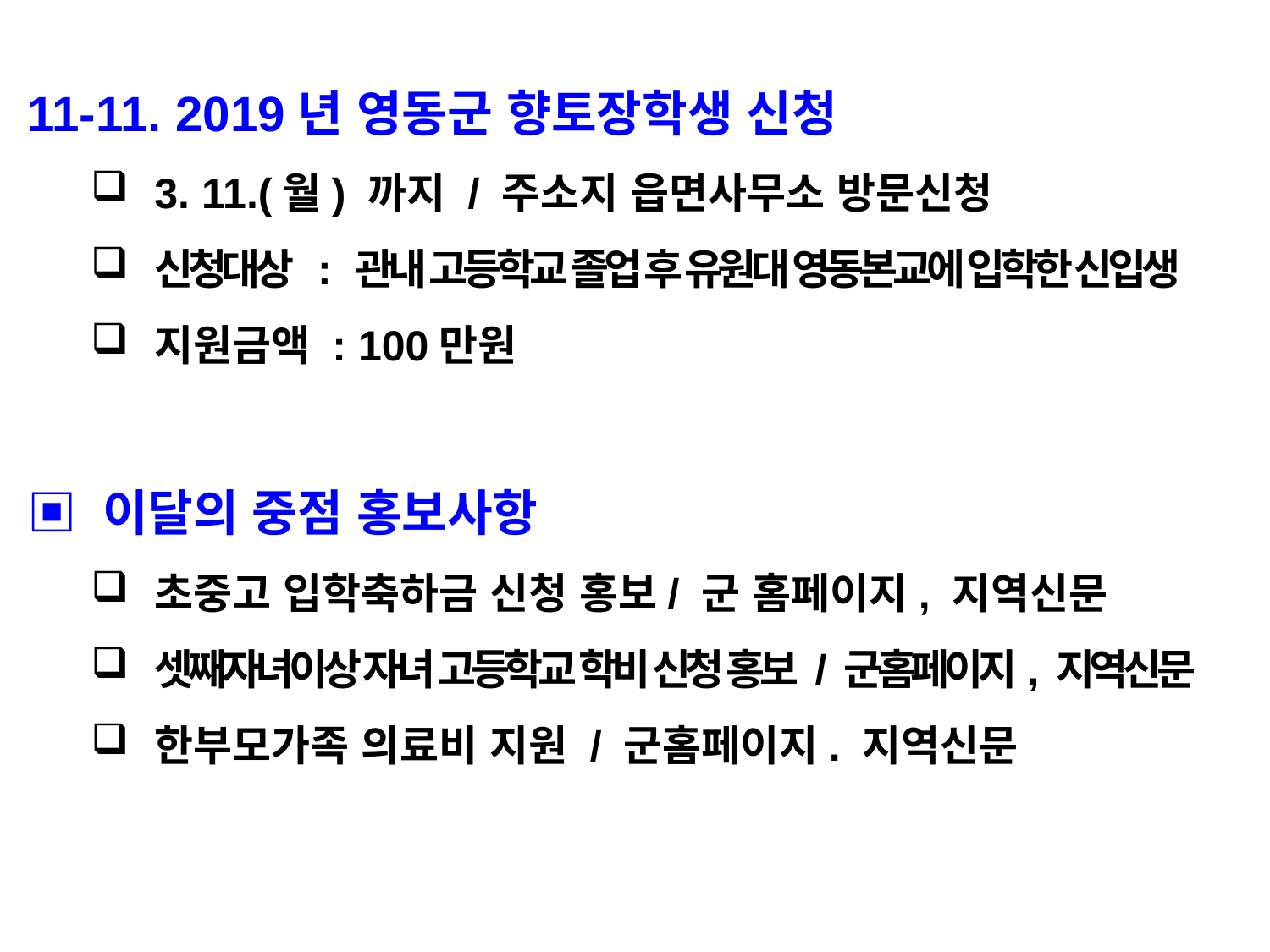

11-11. 2019년 영동군 향토장학생 신청
3. 11.(월) 까지 / 주소지 읍면사무소 방문신청
신청대상  :  관내 고등학교 졸업 후 유원대 영동본교에 입학한 신입생
지원금액 : 100만원
▣ 이달의 중점 홍보사항
초중고 입학축하금 신청 홍보/ 군 홈페이지, 지역신문
셋째자녀이상 자녀 고등학교 학비 신청 홍보 / 군홈페이지, 지역신문
한부모가족 의료비 지원 / 군홈페이지. 지역신문